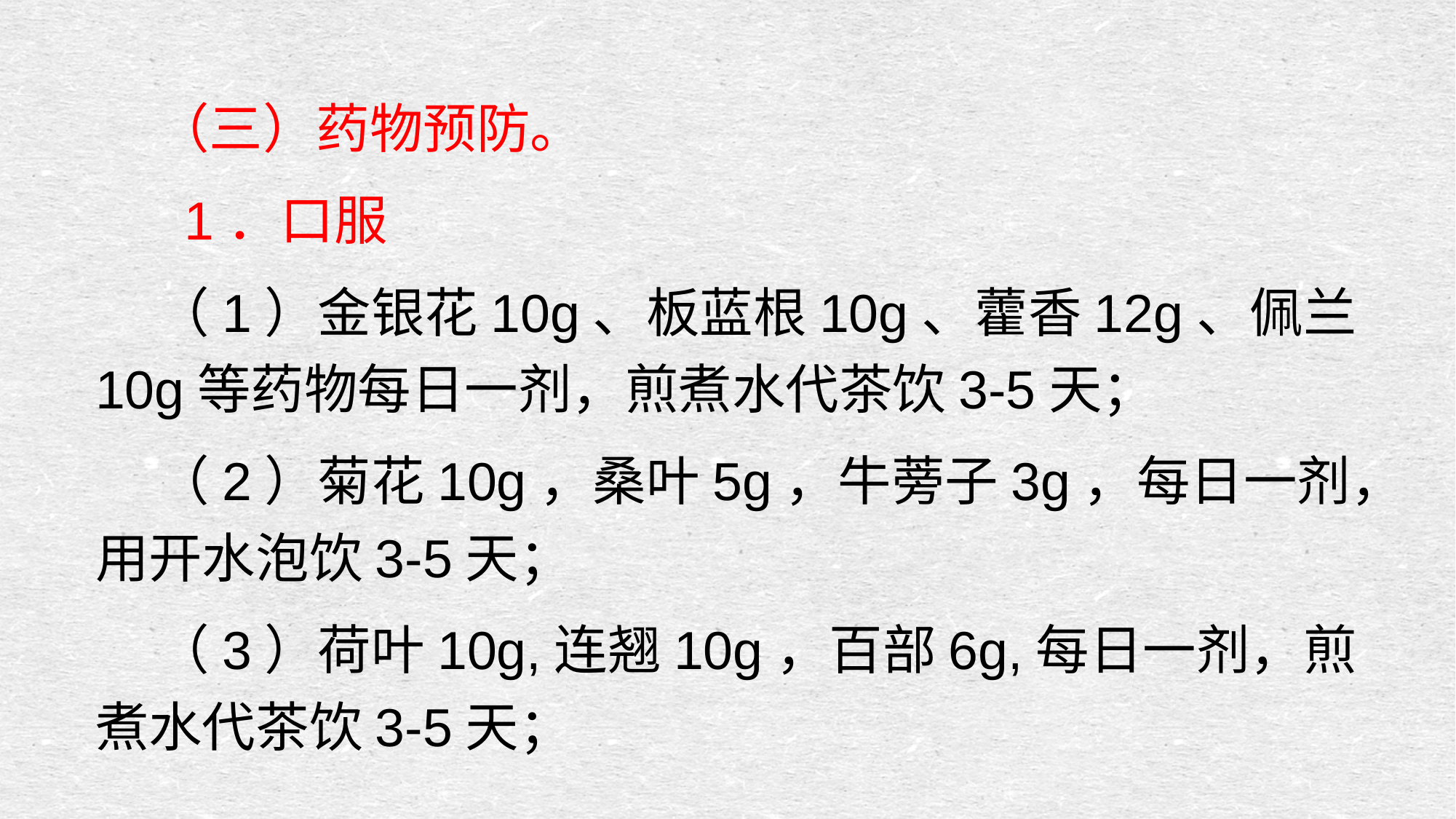

（三）药物预防。
      1．口服
    （1）金银花10g、板蓝根10g、藿香12g、佩兰10g等药物每日一剂，煎煮水代茶饮3-5天；
    （2）菊花10g，桑叶5g，牛蒡子3g，每日一剂，用开水泡饮3-5天；
    （3）荷叶10g,连翘10g，百部6g,每日一剂，煎煮水代茶饮3-5天；